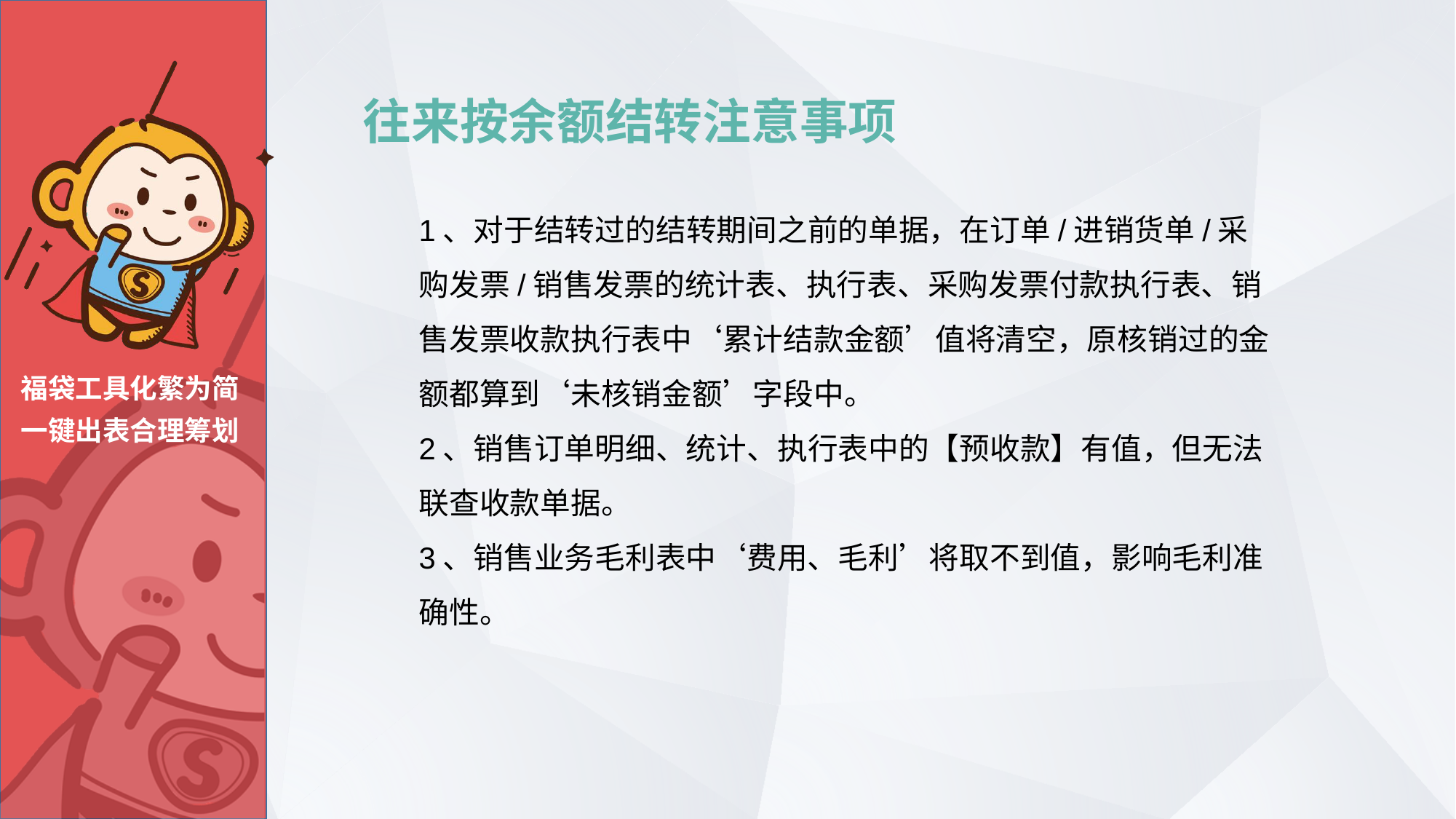

# 往来按余额结转注意事项
1、对于结转过的结转期间之前的单据，在订单/进销货单/采 购发票/销售发票的统计表、执行表、采购发票付款执行表、销
售发票收款执行表中‘累计结款金额’值将清空，原核销过的金 额都算到‘未核销金额’字段中。
2、销售订单明细、统计、执行表中的【预收款】有值，但无法 联查收款单据。
3、销售业务毛利表中‘费用、毛利’将取不到值，影响毛利准
确性。

福袋工具化繁为简
一键出表合理筹划